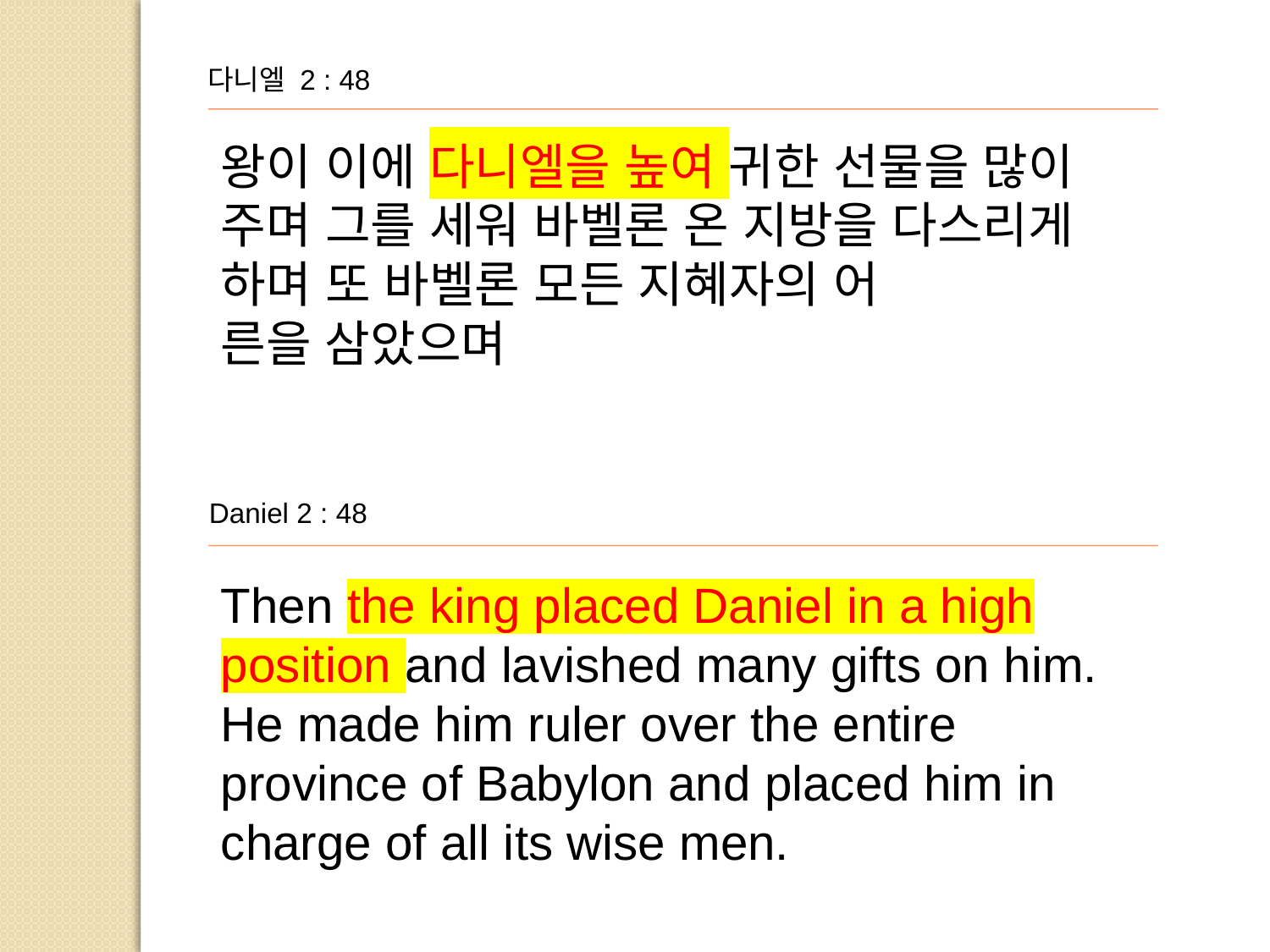

다니엘 2 : 48

왕이 이에 다니엘을 높여 귀한 선물을 많이 주며 그를 세워 바벨론 온 지방을 다스리게 하며 또 바벨론 모든 지혜자의 어
른을 삼았으며
Daniel 2 : 48

Then the king placed Daniel in a high position and lavished many gifts on him. He made him ruler over the entire province of Babylon and placed him in
charge of all its wise men.